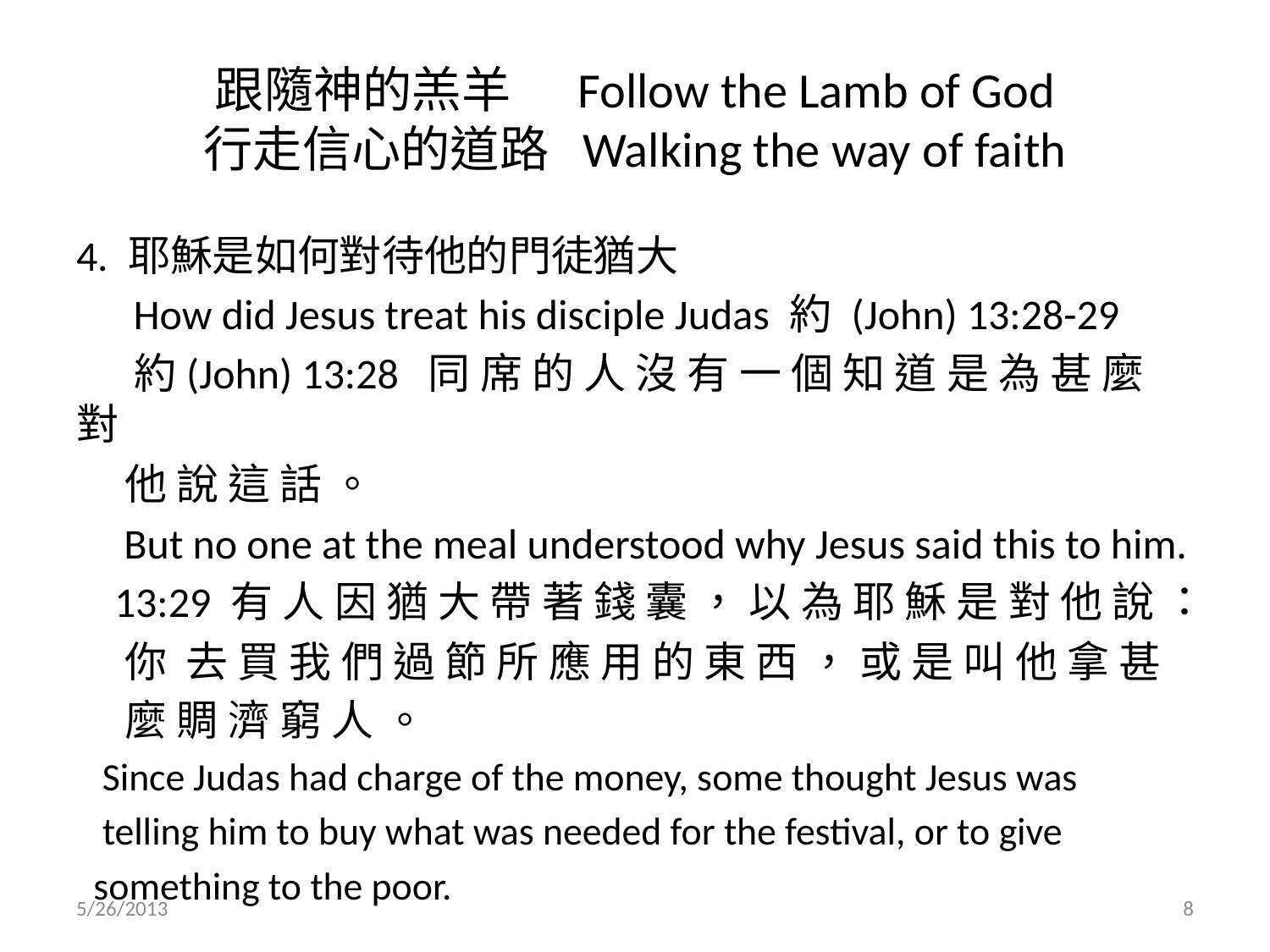

# 跟隨神的羔羊     Follow the Lamb of God 行走信心的道路  Walking the way of faith
4. 耶穌是如何對待他的門徒猶大
      How did Jesus treat his disciple Judas 約 (John) 13:28-29
     約(John) 13:28  同 席 的 人 沒 有 一 個 知 道 是 為 甚 麼 對
    他 說 這 話 。
     But no one at the meal understood why Jesus said this to him.
    13:29 有 人 因 猶 大 帶 著 錢 囊 ， 以 為 耶 穌 是 對 他 說 ：
    你  去 買 我 們 過 節 所 應 用 的 東 西 ， 或 是 叫 他 拿 甚
    麼 賙 濟 窮 人 。
   Since Judas had charge of the money, some thought Jesus was
   telling him to buy what was needed for the festival, or to give
  something to the poor.
5/26/2013
8